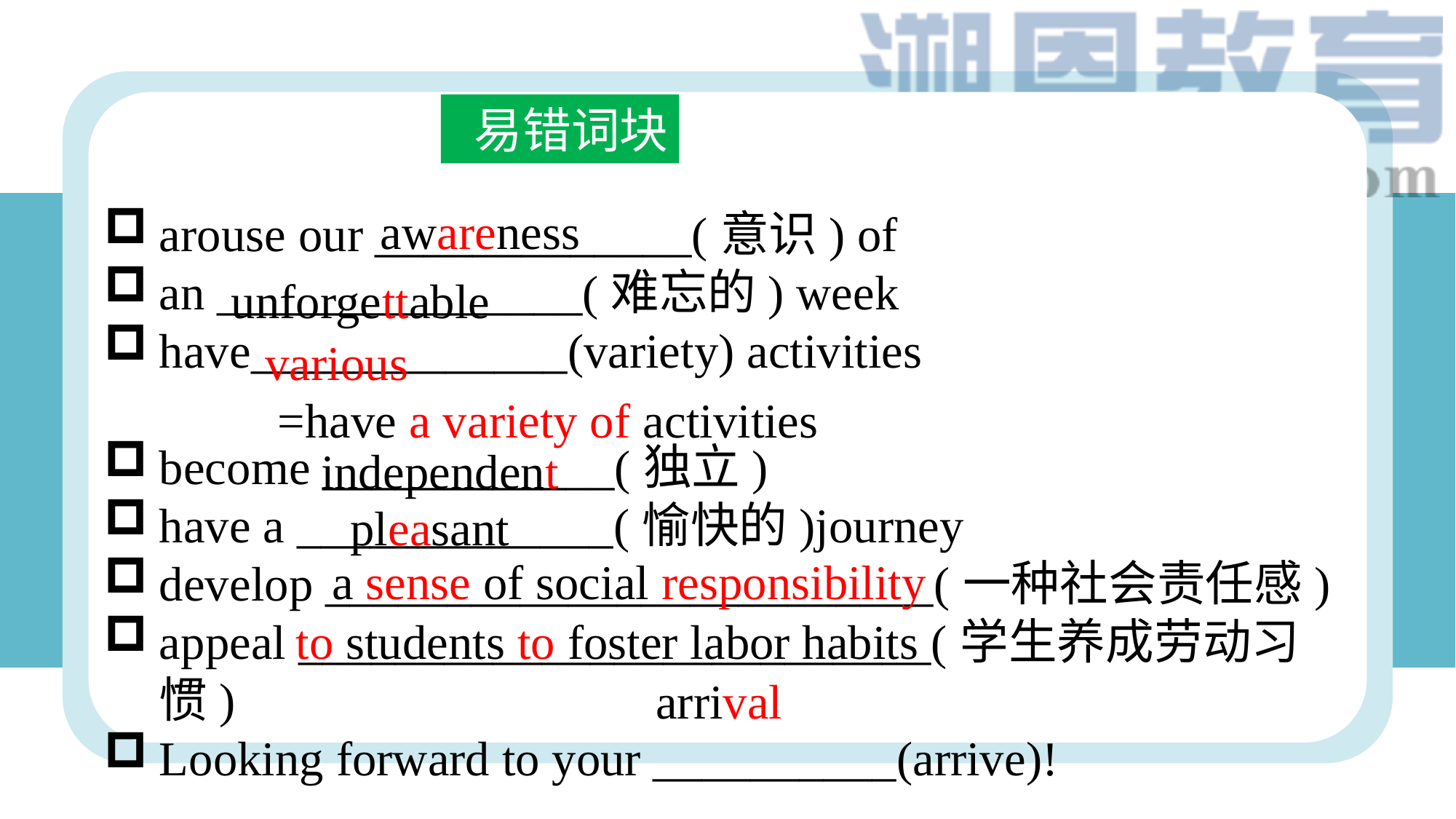

易错词块

arouse our _____________(意识) of
an _______________(难忘的) week
have_____________(variety) activities

become ____________(独立)
have a _____________(愉快的)journey
develop _________________________(一种社会责任感)
appeal __________________________(学生养成劳动习惯)
Looking forward to your __________(arrive)!

awareness
unforgettable
various
 =have a variety of activities
independent
pleasant
a sense of social responsibility
to students to foster labor habits
arrival